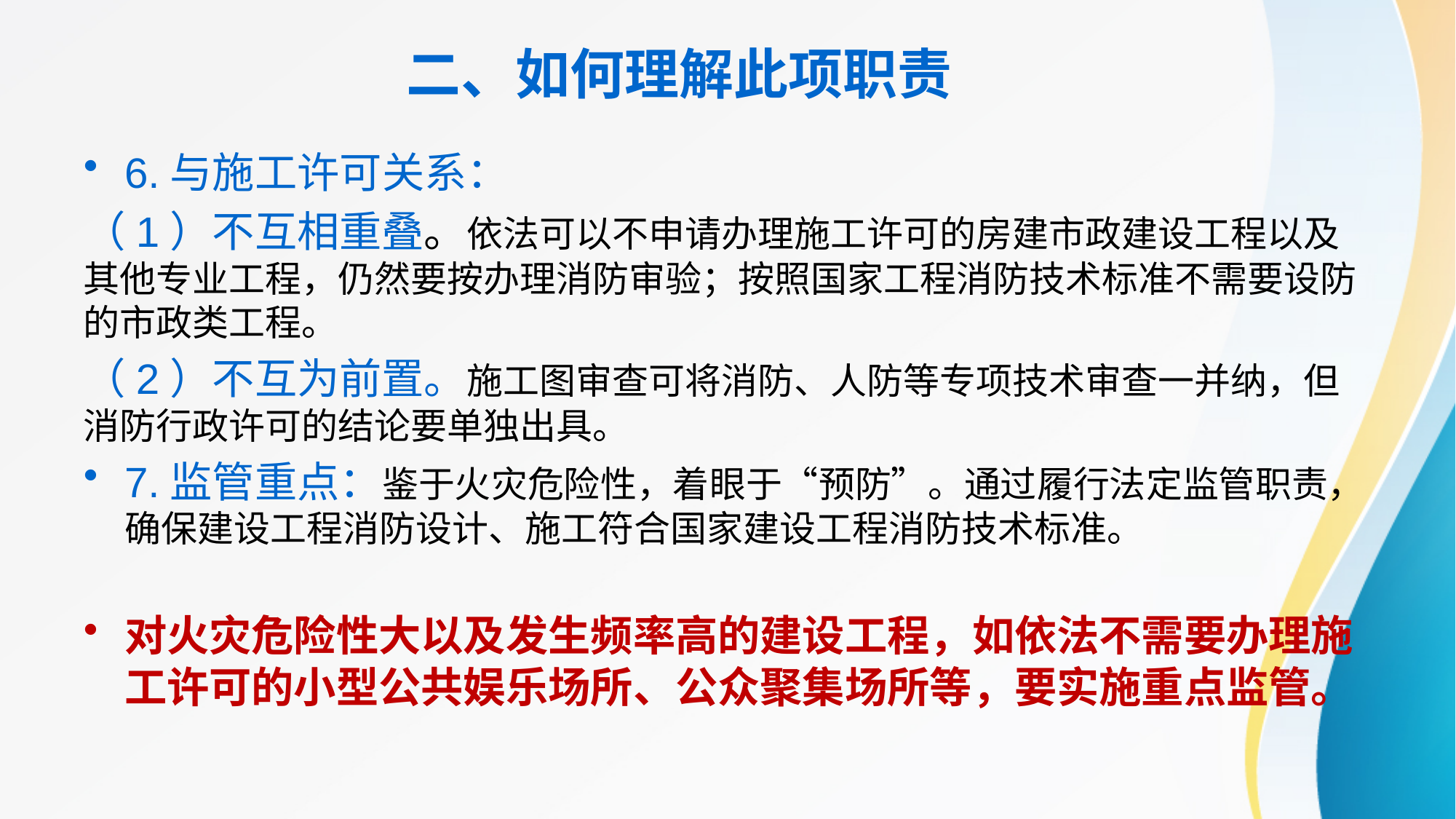

# 二、如何理解此项职责
6.与施工许可关系：
（1）不互相重叠。依法可以不申请办理施工许可的房建市政建设工程以及其他专业工程，仍然要按办理消防审验；按照国家工程消防技术标准不需要设防的市政类工程。
（2）不互为前置。施工图审查可将消防、人防等专项技术审查一并纳，但消防行政许可的结论要单独出具。
7.监管重点：鉴于火灾危险性，着眼于“预防”。通过履行法定监管职责，确保建设工程消防设计、施工符合国家建设工程消防技术标准。

对火灾危险性大以及发生频率高的建设工程，如依法不需要办理施工许可的小型公共娱乐场所、公众聚集场所等，要实施重点监管。